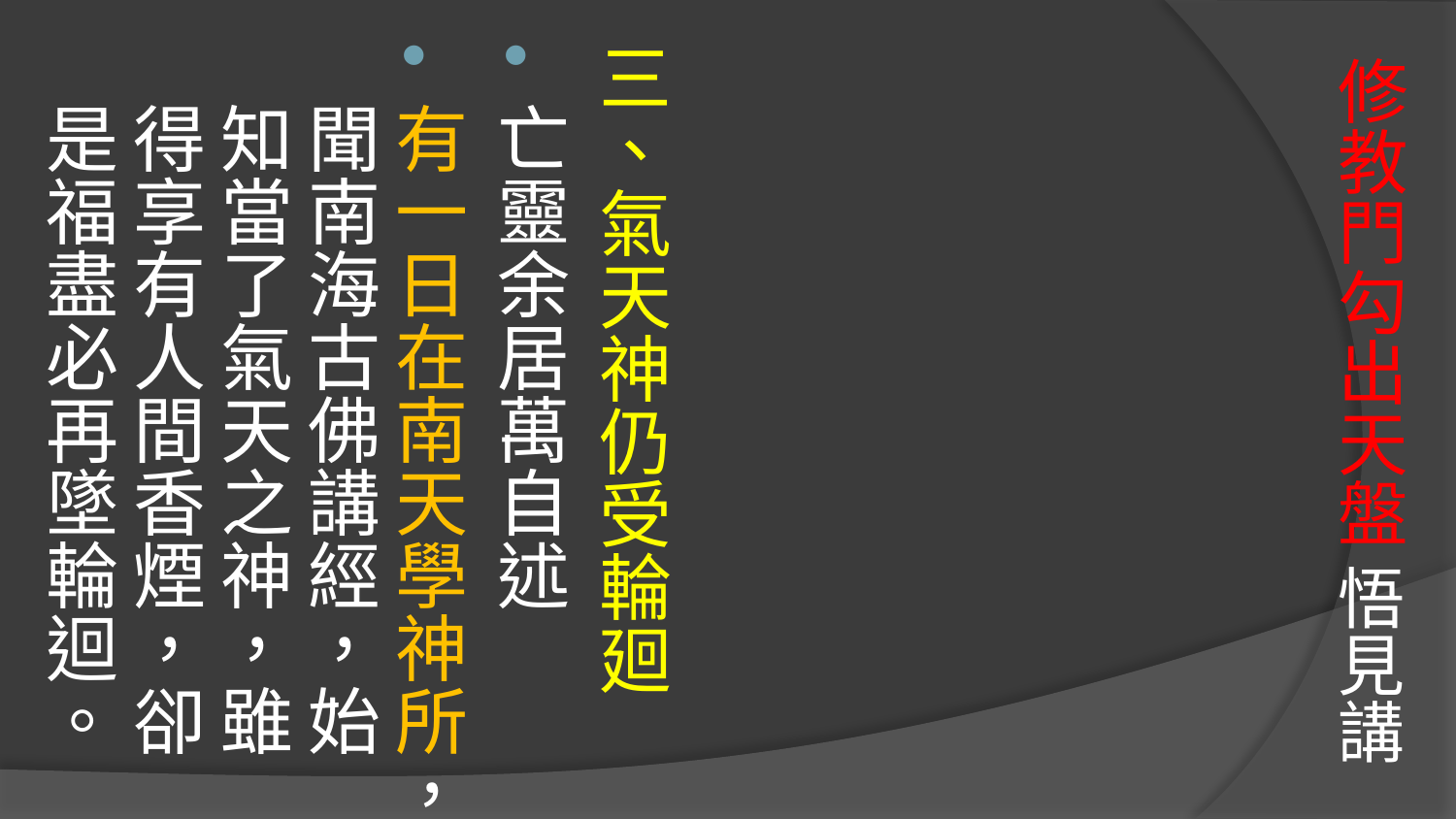

三、氣天神仍受輪廻
亡靈余居萬自述
有一日在南天學神所，聞南海古佛講經，始知當了氣天之神，雖得享有人間香煙，卻是福盡必再墜輪迴。
# 修教門勾出天盤 悟見講